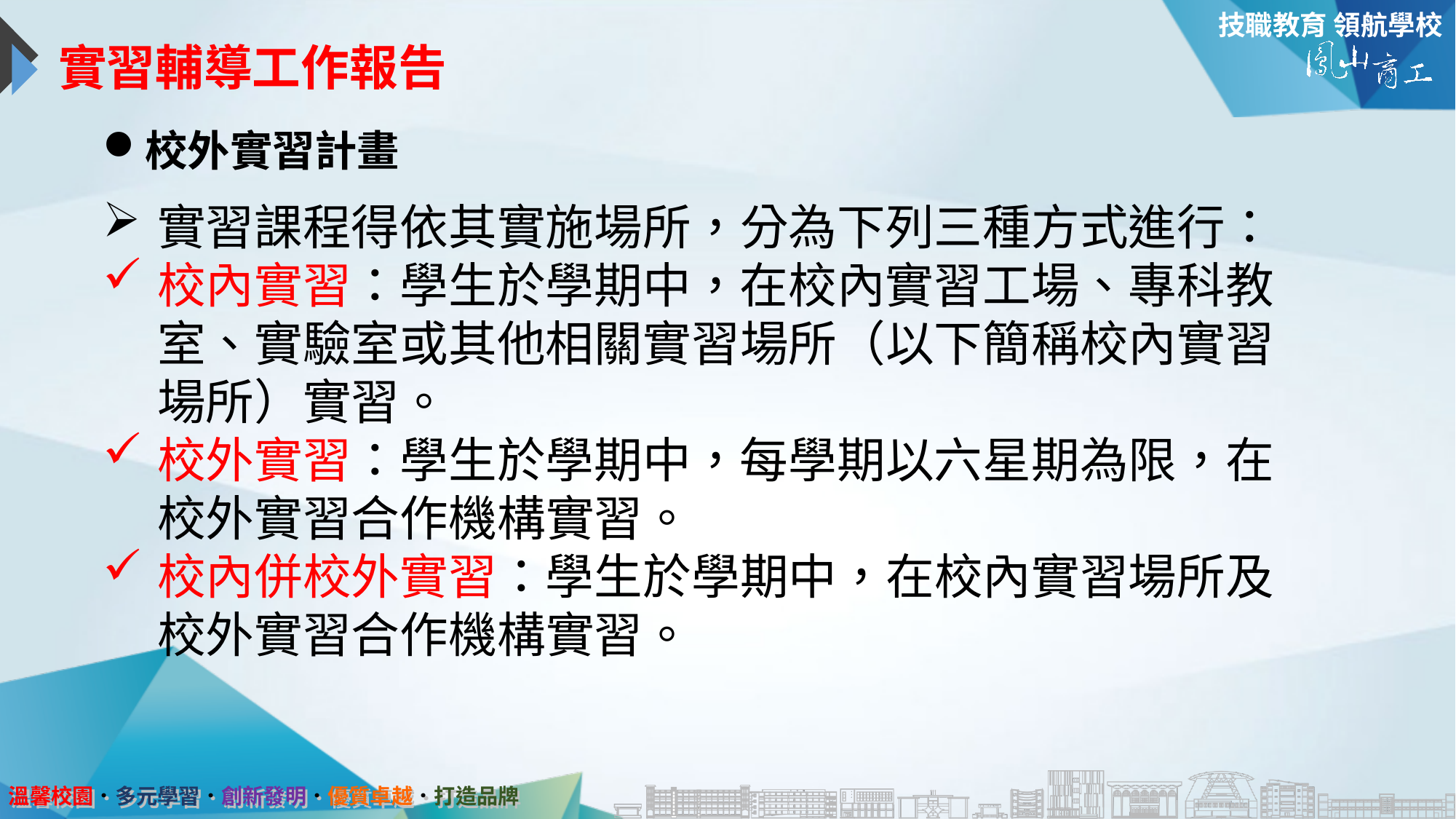

# 實習輔導工作報告
校外實習計畫
實習課程得依其實施場所，分為下列三種方式進行：
校內實習：學生於學期中，在校內實習工場、專科教室、實驗室或其他相關實習場所（以下簡稱校內實習場所）實習。
校外實習：學生於學期中，每學期以六星期為限，在校外實習合作機構實習。
校內併校外實習：學生於學期中，在校內實習場所及校外實習合作機構實習。